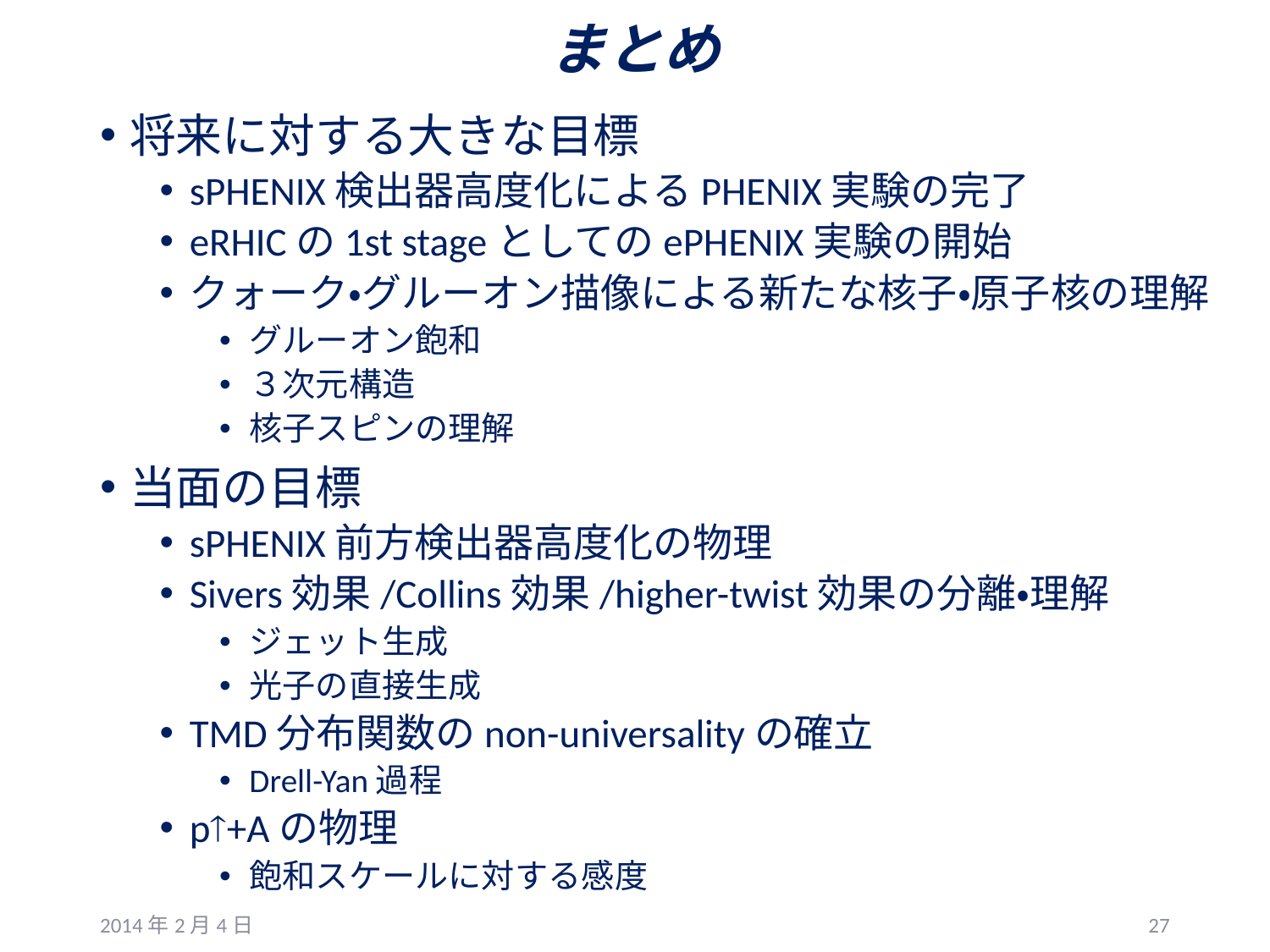

# まとめ
将来に対する大きな目標
sPHENIX検出器高度化によるPHENIX実験の完了
eRHICの1st stageとしてのePHENIX実験の開始
クォーク・グルーオン描像による新たな核子・原子核の理解
グルーオン飽和
３次元構造
核子スピンの理解
当面の目標
sPHENIX前方検出器高度化の物理
Sivers効果/Collins効果/higher-twist効果の分離・理解
ジェット生成
光子の直接生成
TMD分布関数のnon-universalityの確立
Drell-Yan過程
p↑+Aの物理
飽和スケールに対する感度
2014年2月4日
27